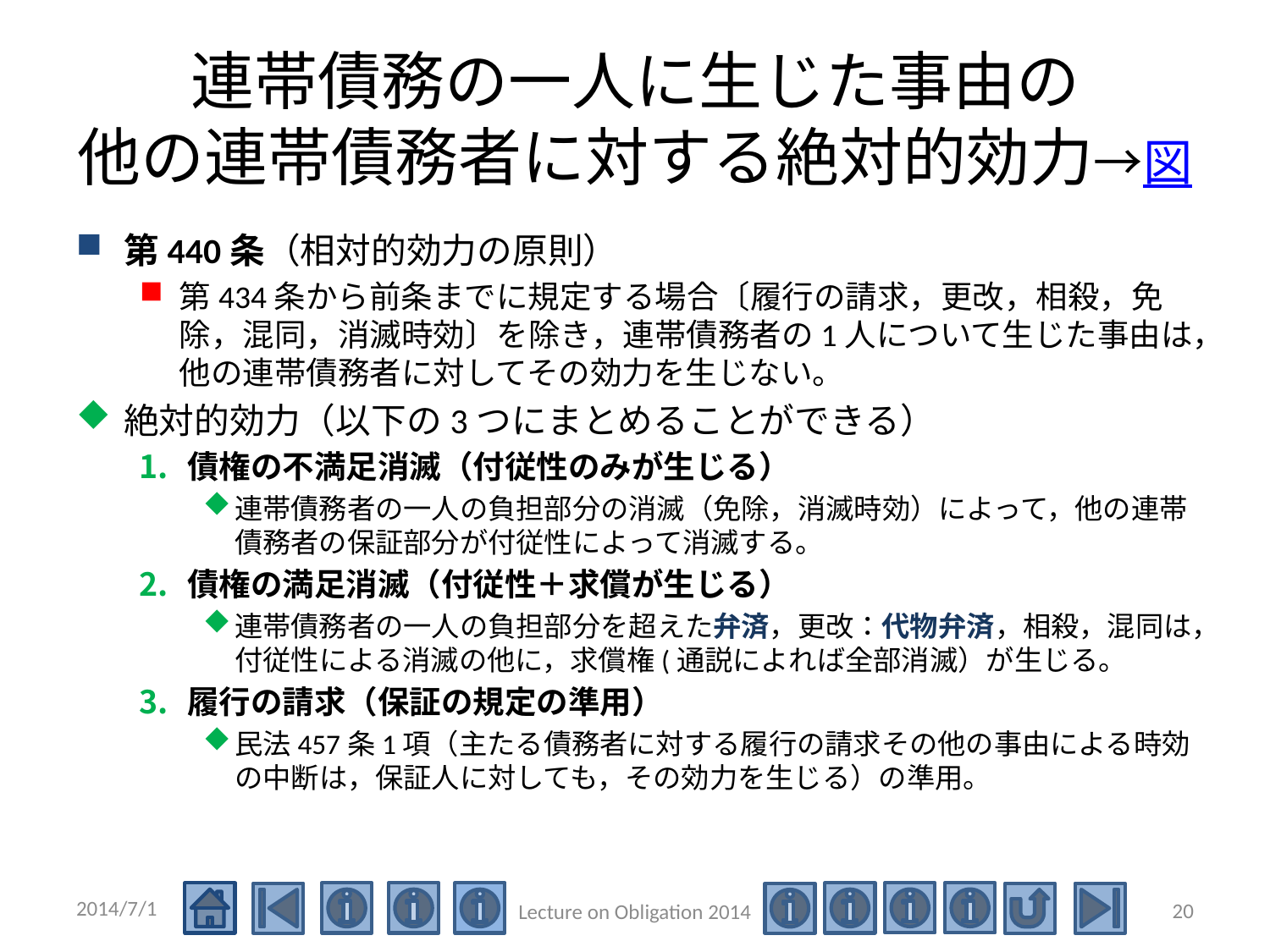

# 連帯債務の一人に生じた事由の 他の連帯債務者に対する絶対的効力→図
第440条（相対的効力の原則）
第434条から前条までに規定する場合〔履行の請求，更改，相殺，免除，混同，消滅時効〕を除き，連帯債務者の1人について生じた事由は，他の連帯債務者に対してその効力を生じない。
絶対的効力（以下の3つにまとめることができる）
債権の不満足消滅（付従性のみが生じる）
連帯債務者の一人の負担部分の消滅（免除，消滅時効）によって，他の連帯債務者の保証部分が付従性によって消滅する。
債権の満足消滅（付従性＋求償が生じる）
連帯債務者の一人の負担部分を超えた弁済，更改：代物弁済，相殺，混同は，付従性による消滅の他に，求償権(通説によれば全部消滅）が生じる。
履行の請求（保証の規定の準用）
民法457条1項（主たる債務者に対する履行の請求その他の事由による時効の中断は，保証人に対しても，その効力を生じる）の準用。
2014/7/1
20
Lecture on Obligation 2014